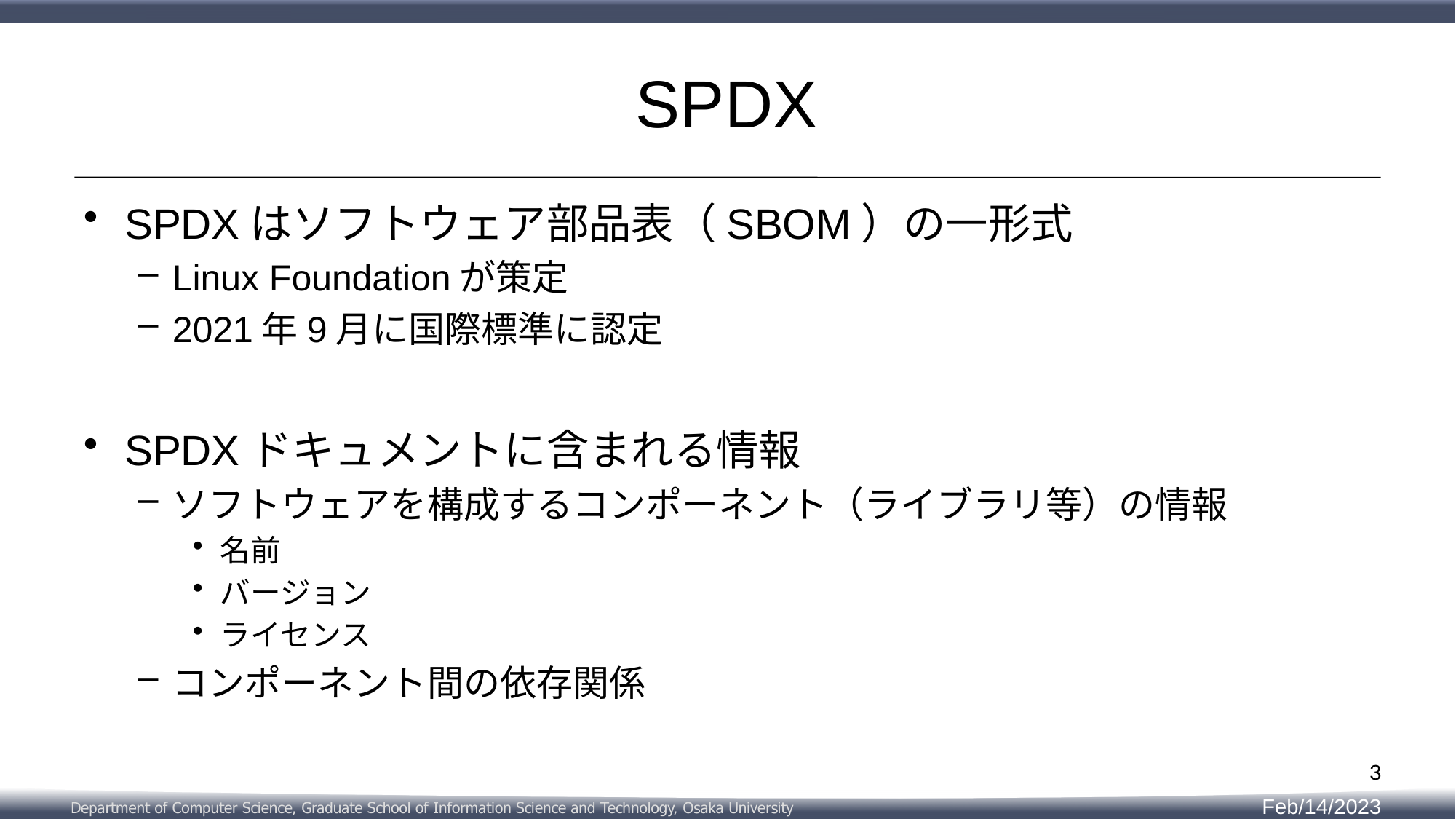

# SPDX
SPDXはソフトウェア部品表（SBOM）の一形式
Linux Foundationが策定
2021年9月に国際標準に認定

SPDXドキュメントに含まれる情報
ソフトウェアを構成するコンポーネント（ライブラリ等）の情報
名前
バージョン
ライセンス
コンポーネント間の依存関係

3
Feb/14/2023